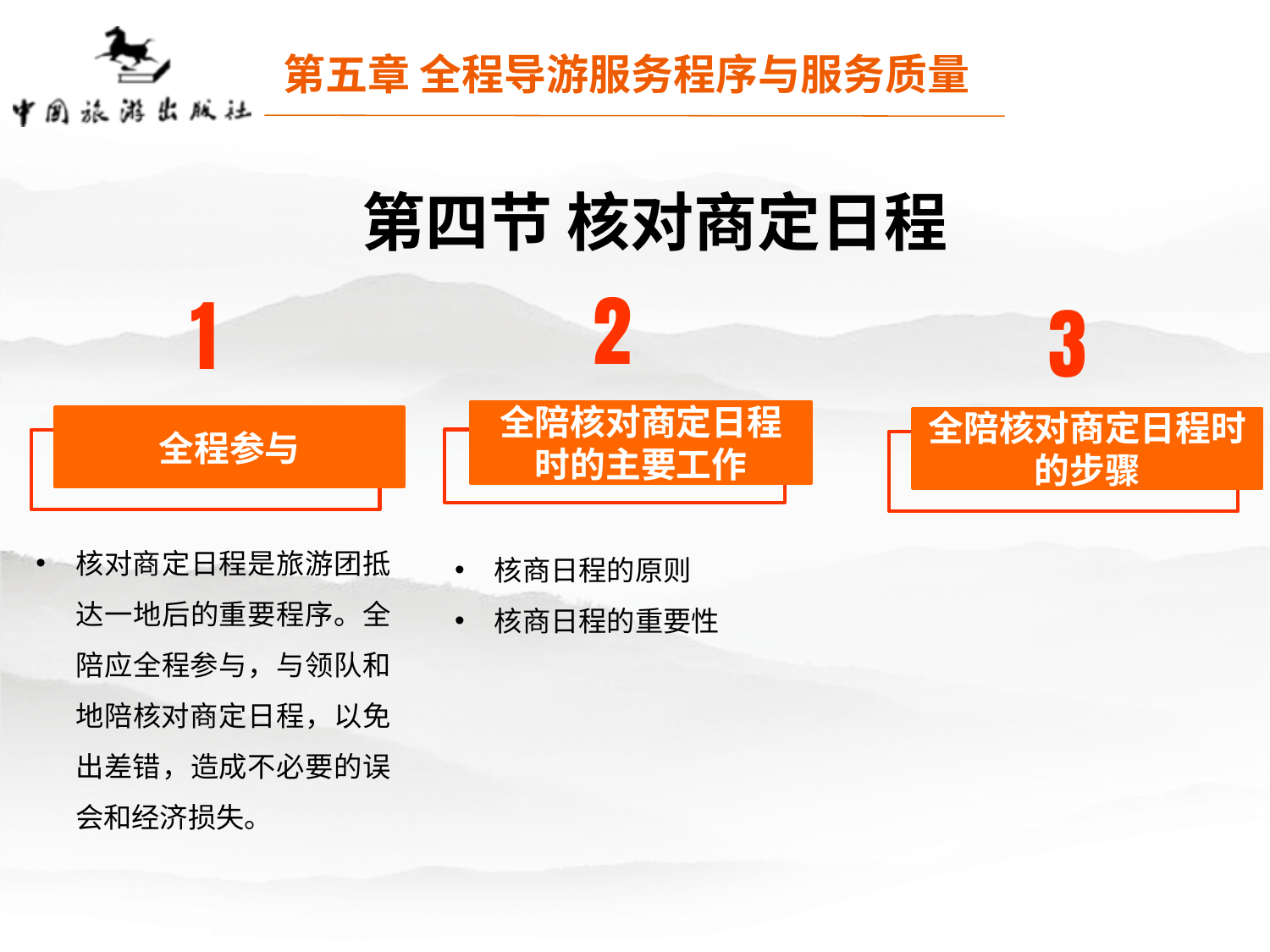

第五章 全程导游服务程序与服务质量
第四节 核对商定日程
2
全陪核对商定日程时的主要工作

核商日程的原则
核商日程的重要性
1
全程参与

核对商定日程是旅游团抵达一地后的重要程序。全陪应全程参与，与领队和地陪核对商定日程，以免出差错，造成不必要的误会和经济损失。
3
全陪核对商定日程时的步骤